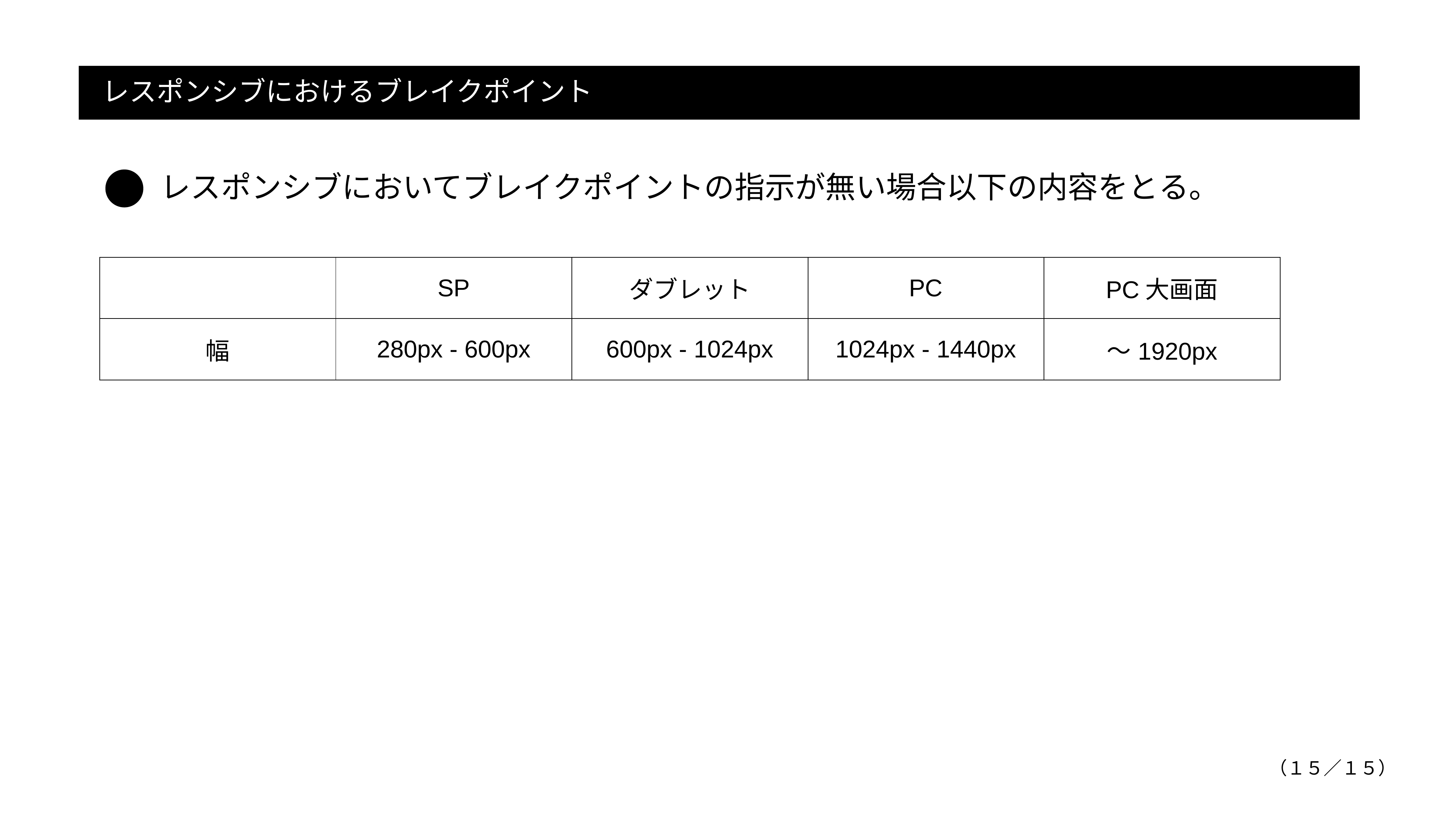

レスポンシブにおけるブレイクポイント

レスポンシブにおいてブレイクポイントの指示が無い場合以下の内容をとる。
|  | SP | ダブレット | PC | PC大画面 |
| --- | --- | --- | --- | --- |
| 幅 | 280px - 600px | 600px - 1024px | 1024px - 1440px | 〜1920px |
（１５／１５）